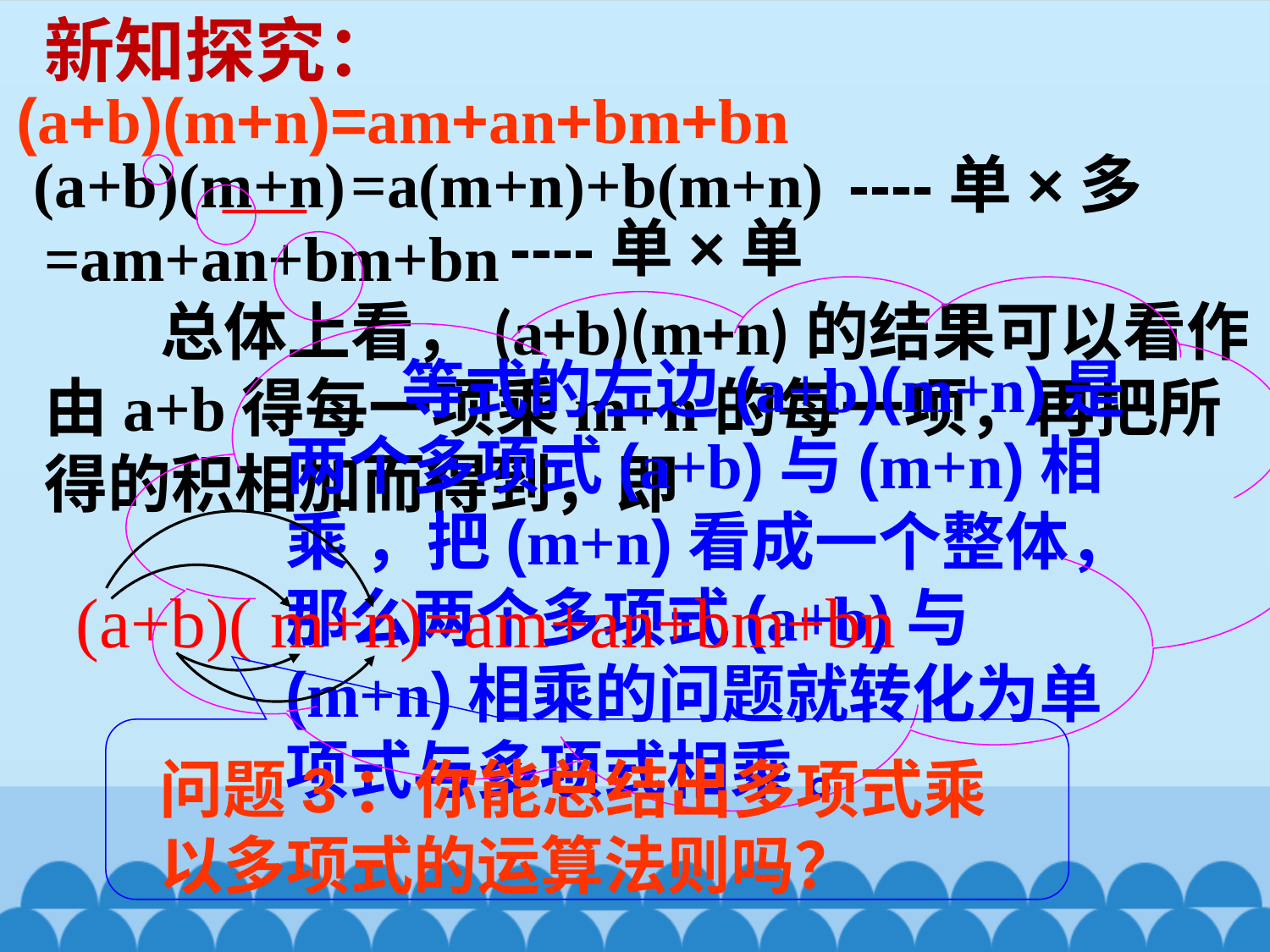

新知探究：
(a+b)(m+n)=am+an+bm+bn
(a+b)(m+n)
=a(m+n)+b(m+n)
----单×多
----单×单
=am+an+bm+bn

       等式的左边(a+b)(m+n)是两个多项式(a+b)与(m+n)相乘 ，把(m+n)看成一个整体，那么两个多项式(a+b)与(m+n)相乘的问题就转化为单项式与多项式相乘 。
       总体上看，(a+b)(m+n)的结果可以看作由a+b得每一项乘m+n的每一项，再把所得的积相加而得到，即

(a+b)( m+n)=am+an+bm+bn

问题3：你能总结出多项式乘以多项式的运算法则吗？